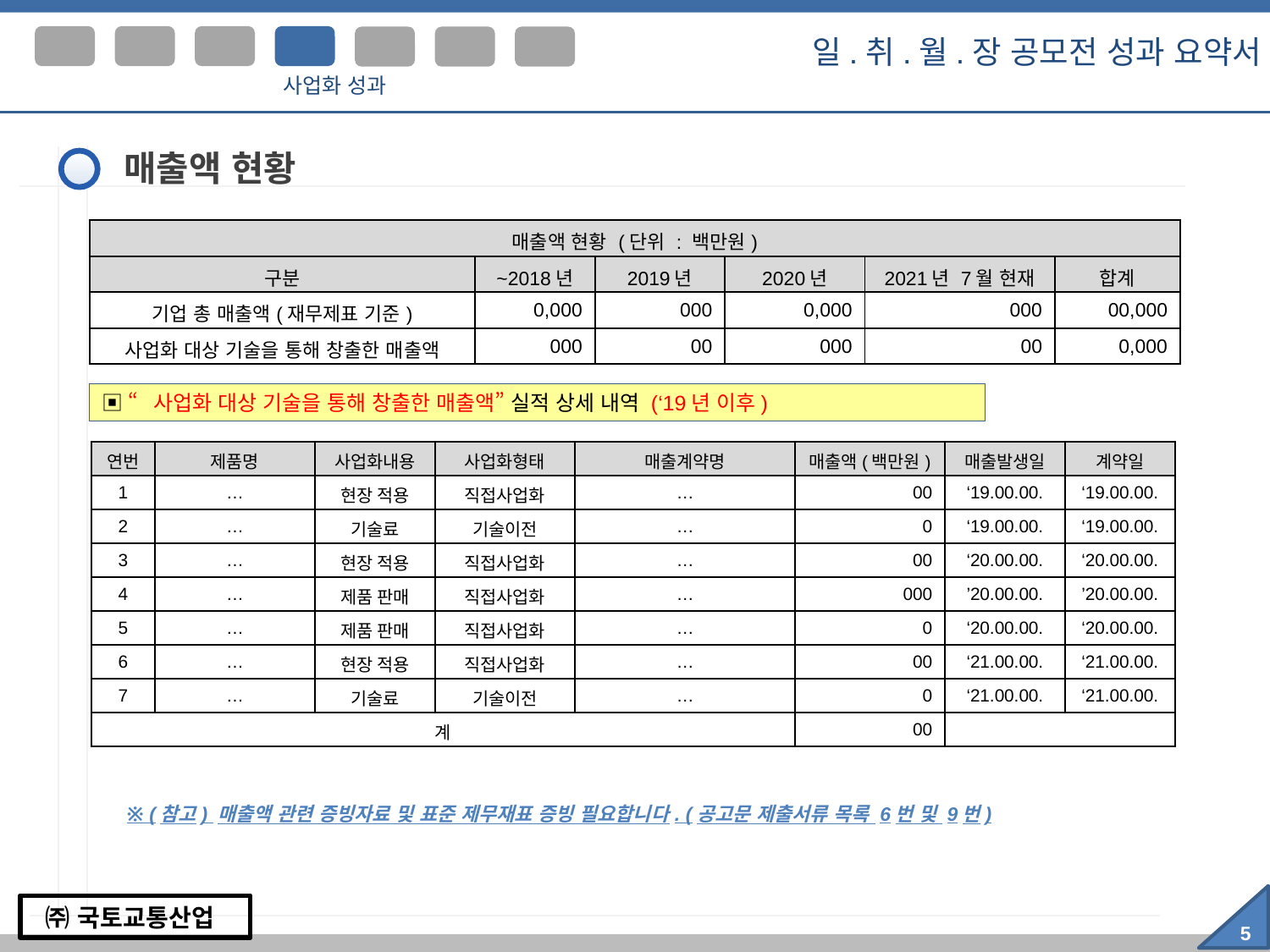

I  I
I  I  I
I  V
일.취.월.장 공모전 성과 요약서
I
Ⅴ
Ⅵ
Ⅶ
사업화 성과
매출액 현황

| 매출액 현황 (단위 : 백만원) |  |  |  |  |  |
| --- | --- | --- | --- | --- | --- |
| 구분 | ~2018년 | 2019년 | 2020년 | 2021년 7월 현재 | 합계 |
| 기업 총 매출액(재무제표 기준) | 0,000 | 000 | 0,000 | 000 | 00,000 |
| 사업화 대상 기술을 통해 창출한 매출액 | 000 | 00 | 000 | 00 | 0,000 |
▣ “사업화 대상 기술을 통해 창출한 매출액” 실적 상세 내역 (‘19년 이후)
| 연번 | 제품명 | 사업화내용 | 사업화형태 | 매출계약명 | 매출액(백만원) | 매출발생일 | 계약일 |
| --- | --- | --- | --- | --- | --- | --- | --- |
| 1 | … | 현장 적용 | 직접사업화 | … | 00 | ‘19.00.00. | ‘19.00.00. |
| 2 | … | 기술료 | 기술이전 | … | 0 | ‘19.00.00. | ‘19.00.00. |
| 3 | … | 현장 적용 | 직접사업화 | … | 00 | ‘20.00.00. | ‘20.00.00. |
| 4 | … | 제품 판매 | 직접사업화 | … | 000 | ’20.00.00. | ’20.00.00. |
| 5 | … | 제품 판매 | 직접사업화 | … | 0 | ‘20.00.00. | ‘20.00.00. |
| 6 | … | 현장 적용 | 직접사업화 | … | 00 | ‘21.00.00. | ‘21.00.00. |
| 7 | … | 기술료 | 기술이전 | … | 0 | ‘21.00.00. | ‘21.00.00. |
| 계 |  |  |  |  | 00 |  |  |
※ (참고) 매출액 관련 증빙자료 및 표준 제무재표 증빙 필요합니다. (공고문 제출서류 목록 6번 및 9번)
5
 ㈜ 국토교통산업